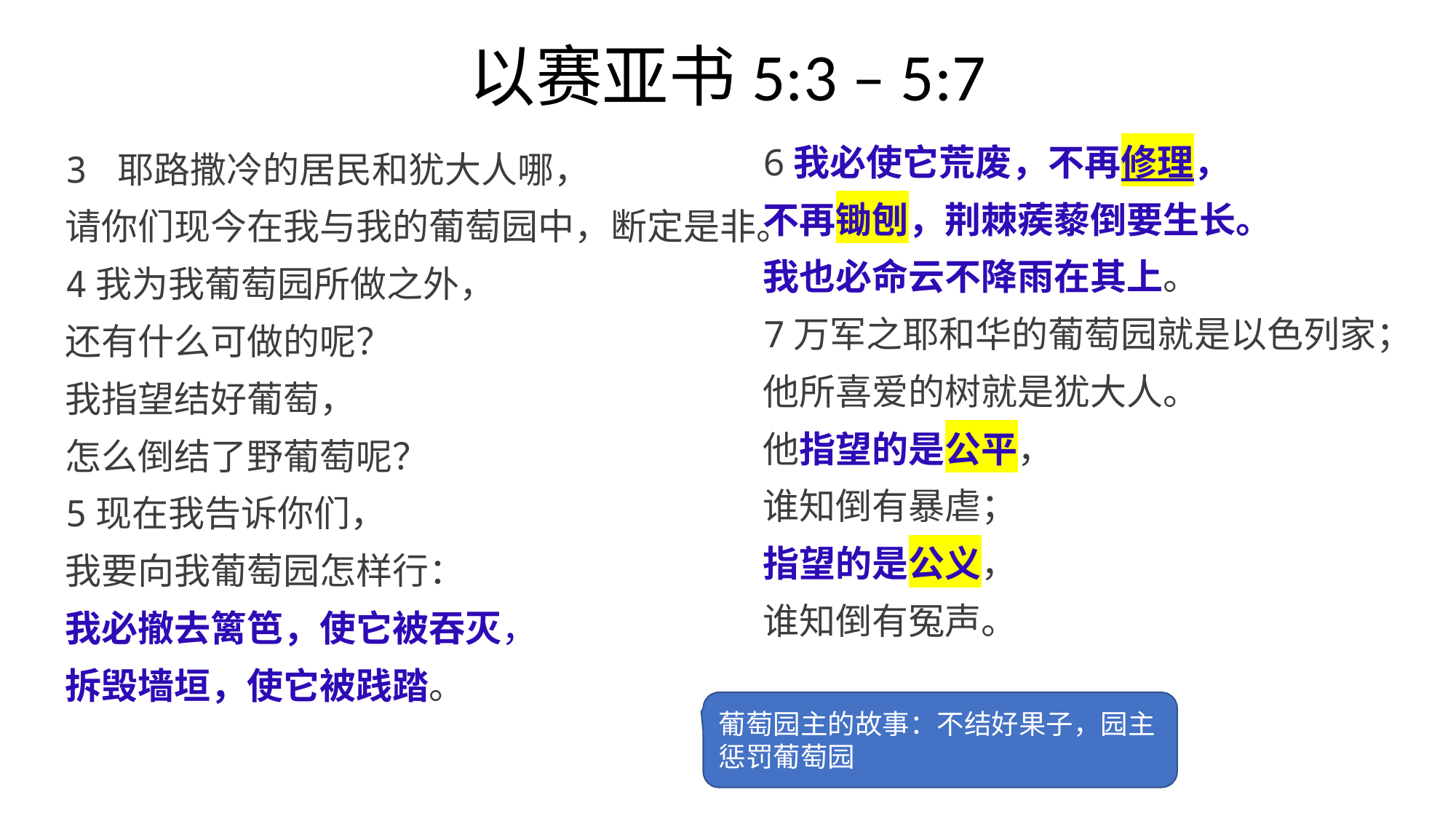

# 以赛亚书5:3 – 5:7
6我必使它荒废，不再修理，
不再锄刨，荆棘蒺藜倒要生长。
我也必命云不降雨在其上。
7万军之耶和华的葡萄园就是以色列家；
他所喜爱的树就是犹大人。
他指望的是公平，
谁知倒有暴虐；
指望的是公义，
谁知倒有冤声。

3 耶路撒冷的居民和犹大人哪，
请你们现今在我与我的葡萄园中，断定是非。
4我为我葡萄园所做之外，
还有什么可做的呢？
我指望结好葡萄，
怎么倒结了野葡萄呢？
5现在我告诉你们，
我要向我葡萄园怎样行：
我必撤去篱笆，使它被吞灭，
拆毁墙垣，使它被践踏。
葡萄园主的故事：不结好果子，园主惩罚葡萄园